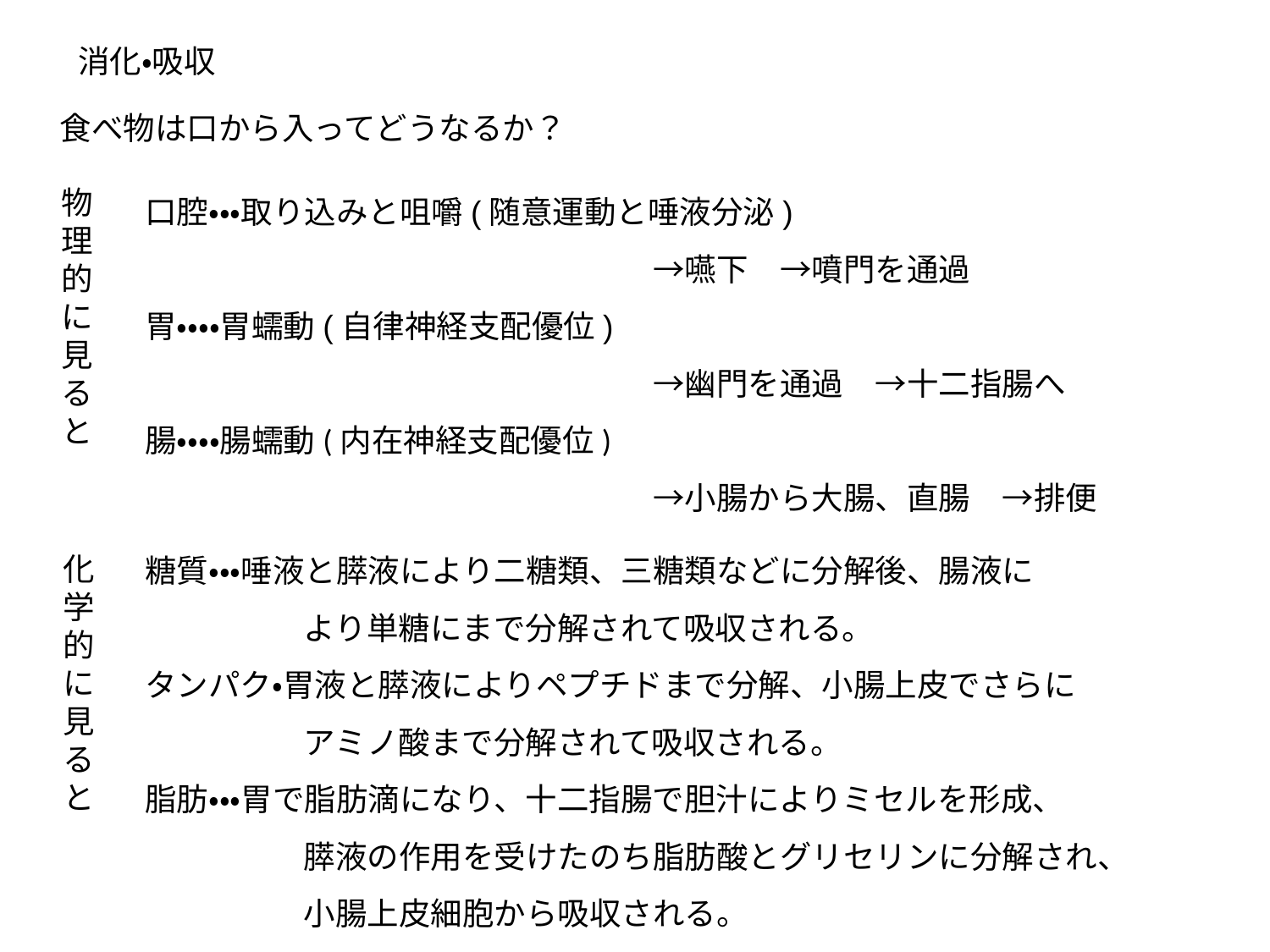

消化・吸収
食べ物は口から入ってどうなるか？
口腔・・・取り込みと咀嚼(随意運動と唾液分泌)
　　　　　　　　　　　　　　　　→嚥下　→噴門を通過
胃・・・・胃蠕動(自律神経支配優位)
　　　　　　　　　　　　　　　　→幽門を通過　→十二指腸へ
腸・・・・腸蠕動(内在神経支配優位)
　　　　　　　　　　　　　　　　→小腸から大腸、直腸　→排便
物理的に見ると
糖質・・・唾液と膵液により二糖類、三糖類などに分解後、腸液に
　　　　　より単糖にまで分解されて吸収される。
タンパク・胃液と膵液によりペプチドまで分解、小腸上皮でさらに
　　　　　アミノ酸まで分解されて吸収される。
脂肪・・・胃で脂肪滴になり、十二指腸で胆汁によりミセルを形成、
　　　　　膵液の作用を受けたのち脂肪酸とグリセリンに分解され、
　　　　　小腸上皮細胞から吸収される。
化学的に見ると